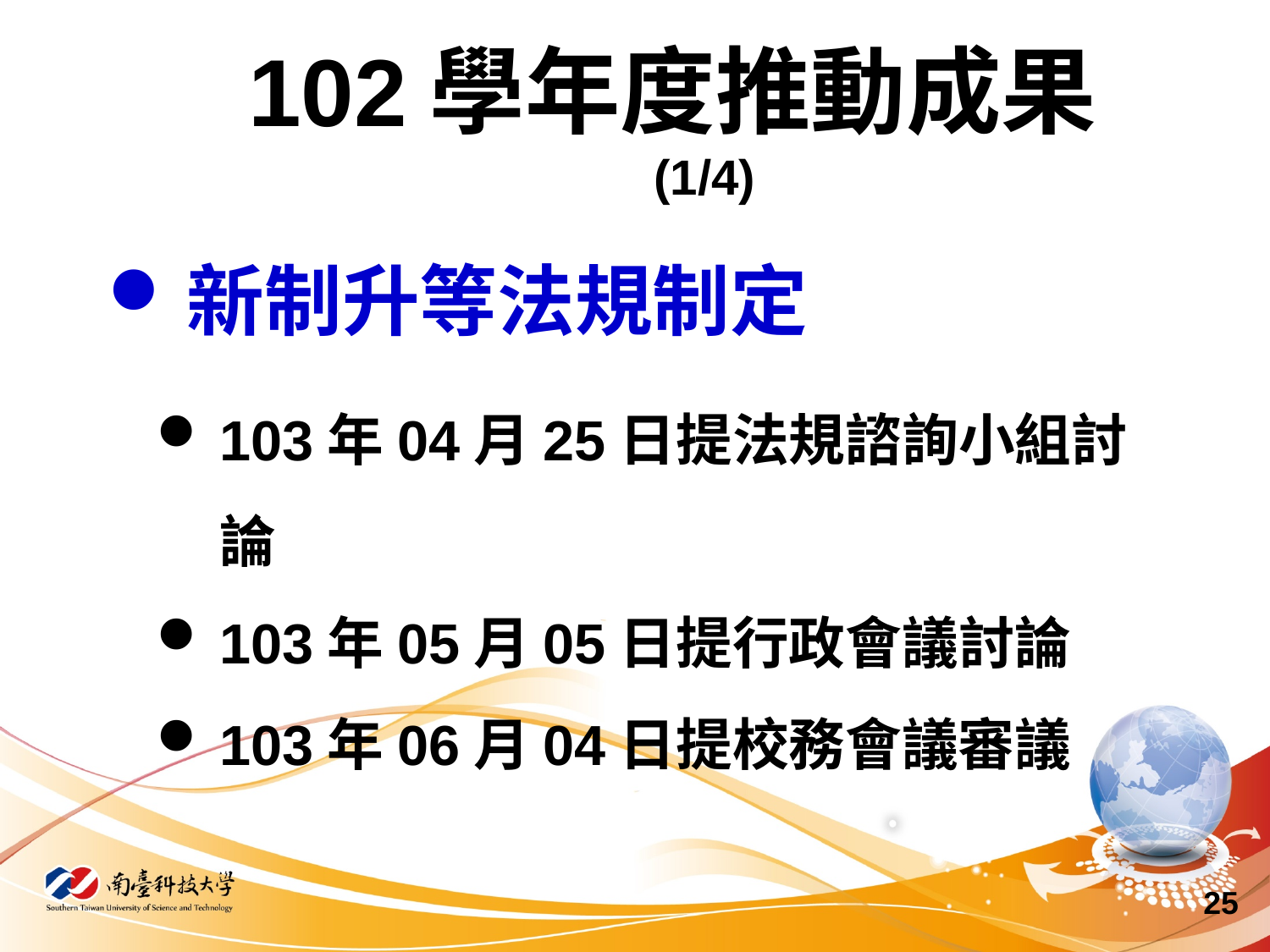

# 102學年度推動成果    (1/4)
新制升等法規制定

103年04月25日提法規諮詢小組討論
103年05月05日提行政會議討論
103年06月04日提校務會議審議
25